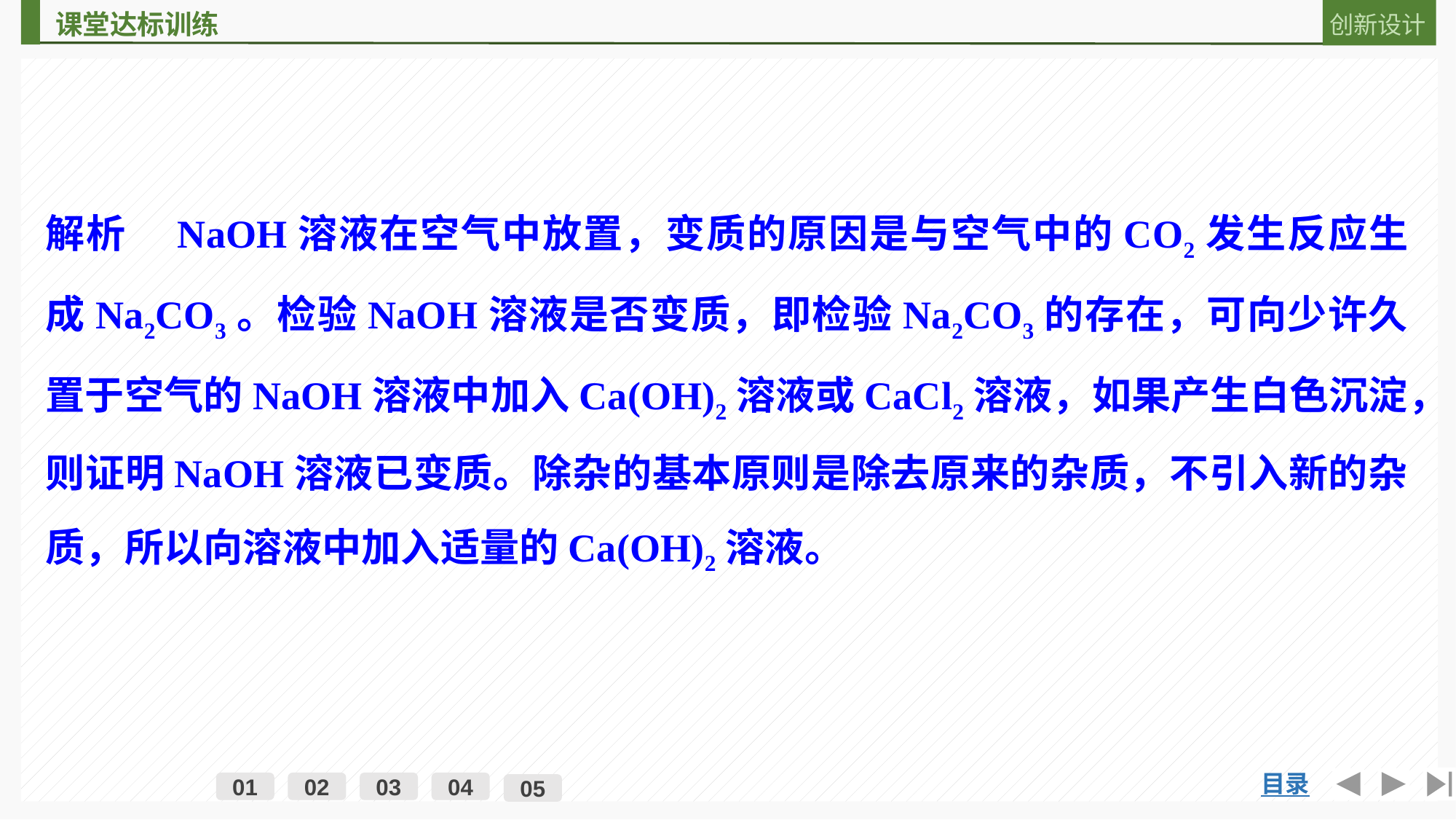

解析　NaOH溶液在空气中放置，变质的原因是与空气中的CO2发生反应生成Na2CO3。检验NaOH溶液是否变质，即检验Na2CO3的存在，可向少许久置于空气的NaOH溶液中加入Ca(OH)2溶液或CaCl2溶液，如果产生白色沉淀，则证明NaOH溶液已变质。除杂的基本原则是除去原来的杂质，不引入新的杂质，所以向溶液中加入适量的Ca(OH)2溶液。